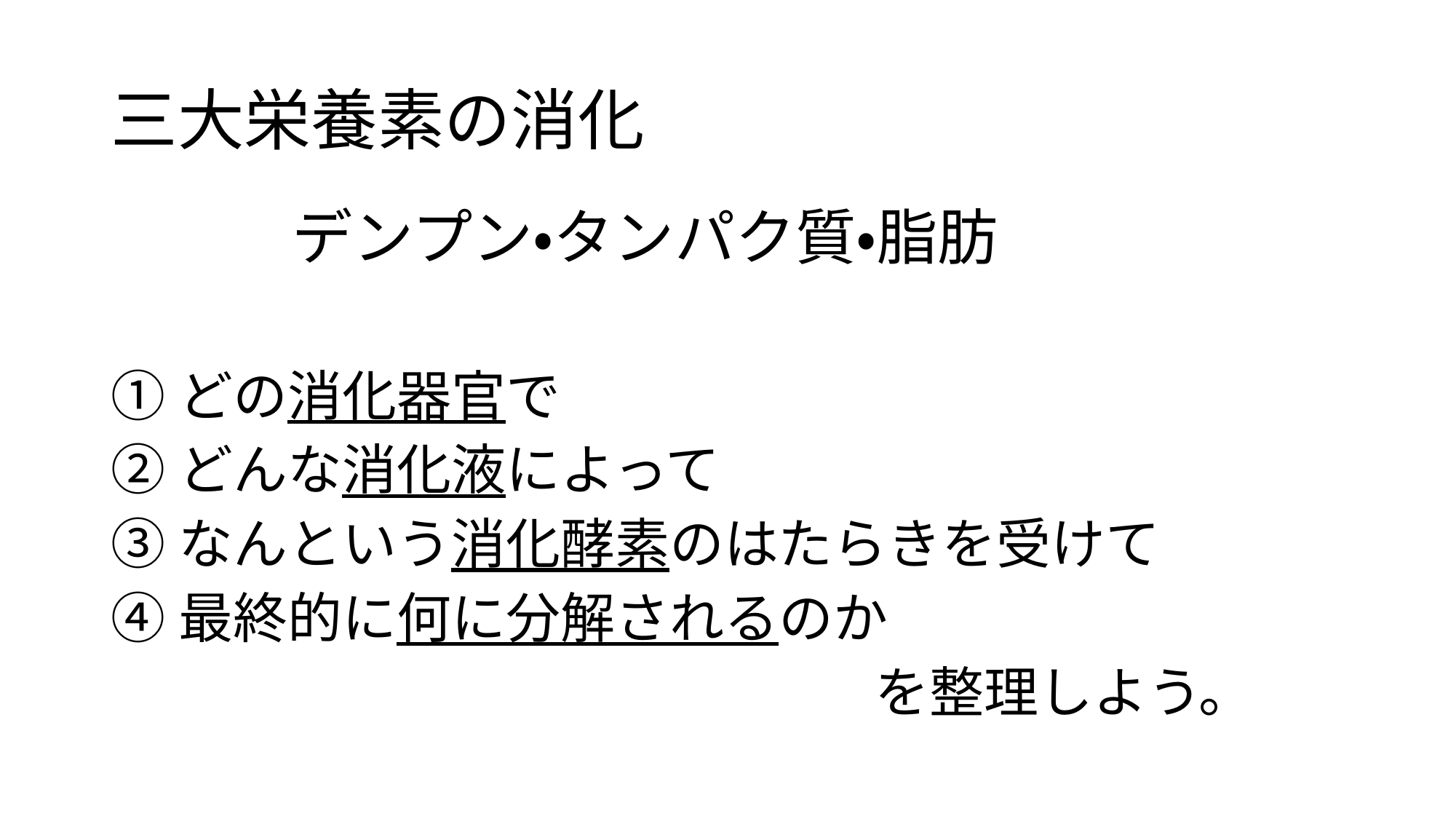

# 三大栄養素の消化
　　　デンプン・タンパク質・脂肪

①どの消化器官で
②どんな消化液によって
③なんという消化酵素のはたらきを受けて
④最終的に何に分解されるのか
　　　　　　　　　　　　　　を整理しよう。